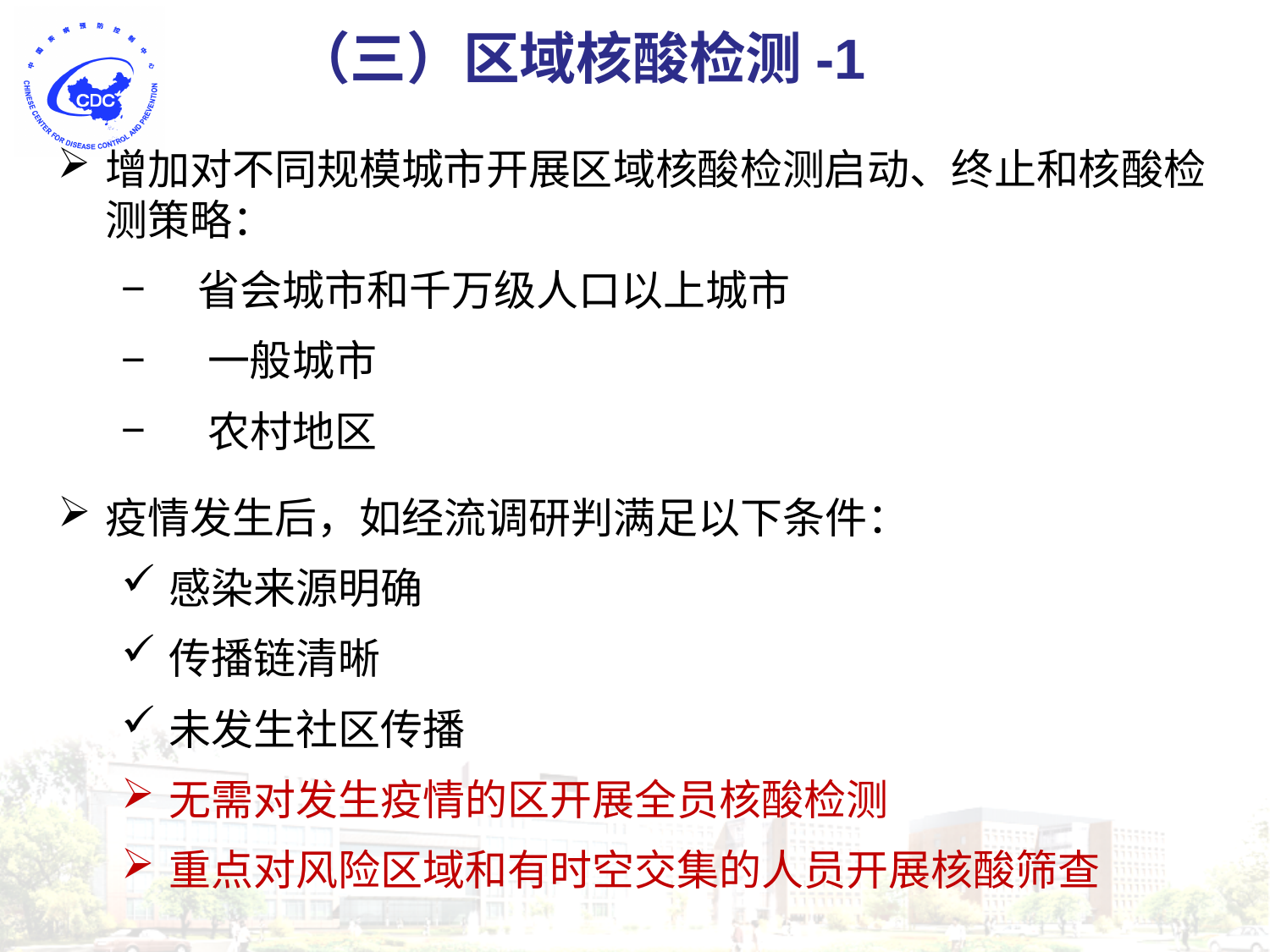

（三）区域核酸检测-1
增加对不同规模城市开展区域核酸检测启动、终止和核酸检测策略：
  省会城市和千万级人口以上城市
   一般城市
   农村地区
疫情发生后，如经流调研判满足以下条件：
感染来源明确
传播链清晰
未发生社区传播
无需对发生疫情的区开展全员核酸检测
重点对风险区域和有时空交集的人员开展核酸筛查